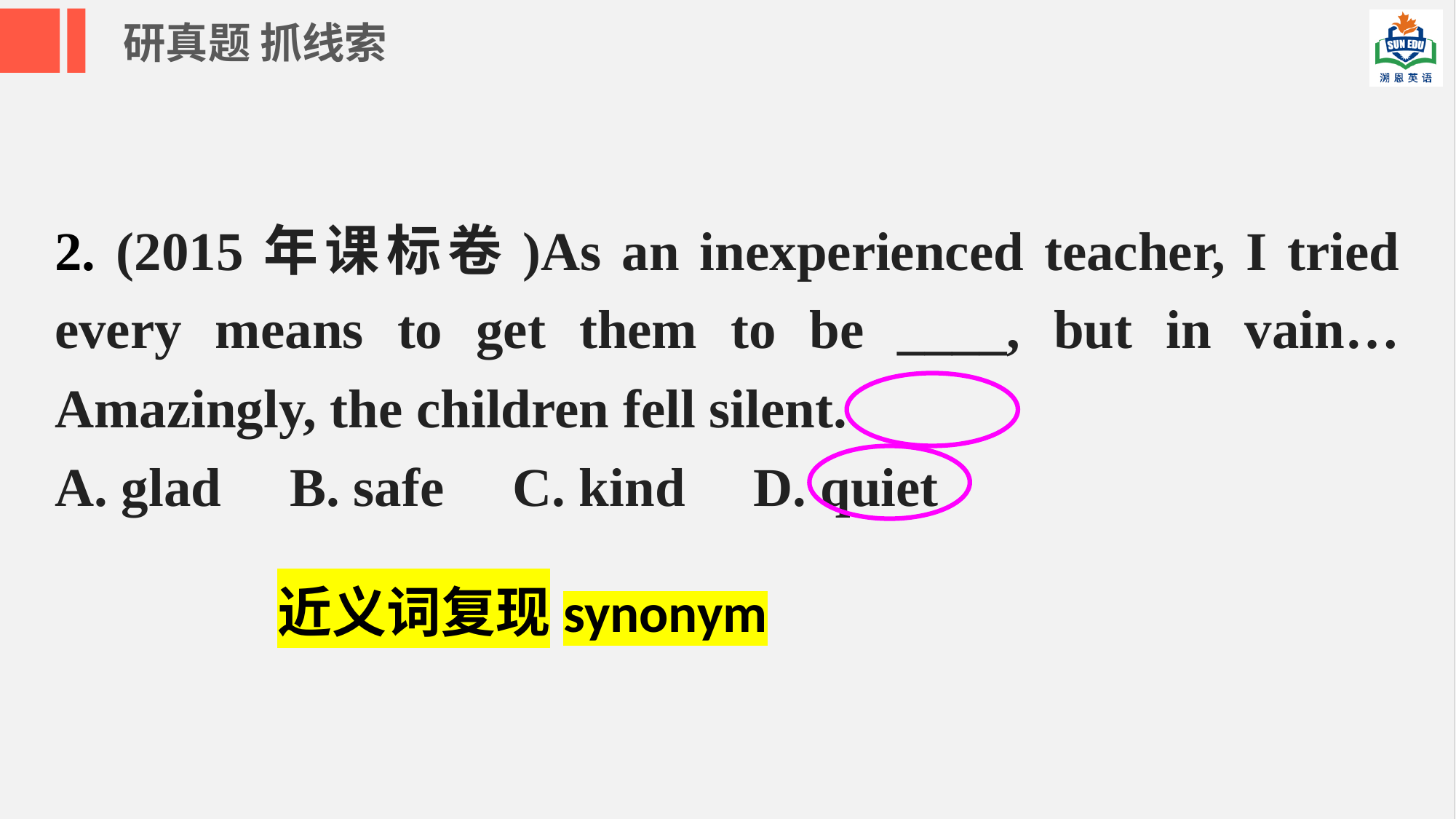

研真题 抓线索

2. (2015年课标卷)As an inexperienced teacher, I tried every means to get them to be ____, but in vain…Amazingly, the children fell silent.
A. glad     B. safe     C. kind     D. quiet

近义词复现synonym